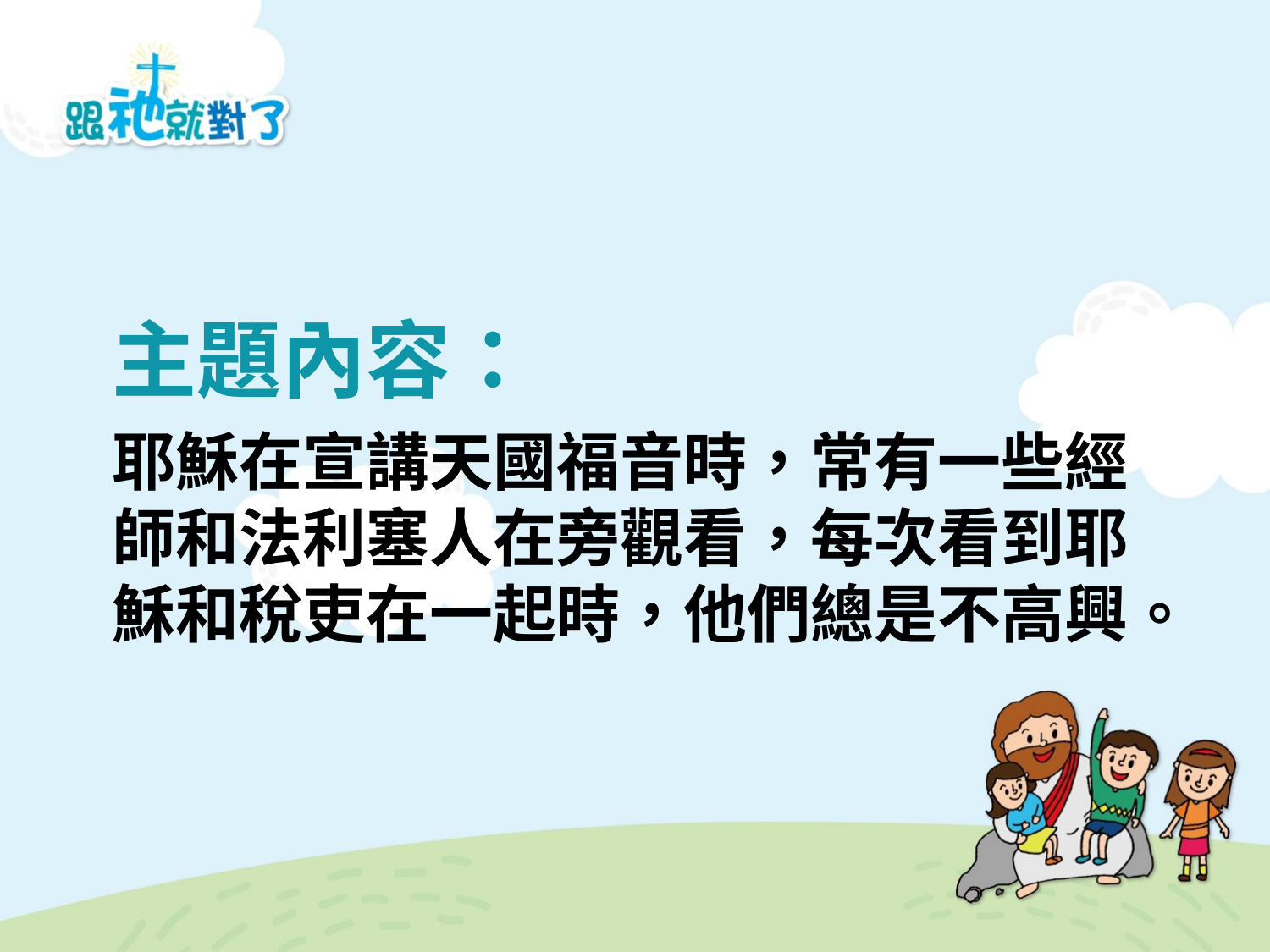

主題內容：
耶穌在宣講天國福音時，常有一些經師和法利塞人在旁觀看，每次看到耶穌和稅吏在一起時，他們總是不高興。